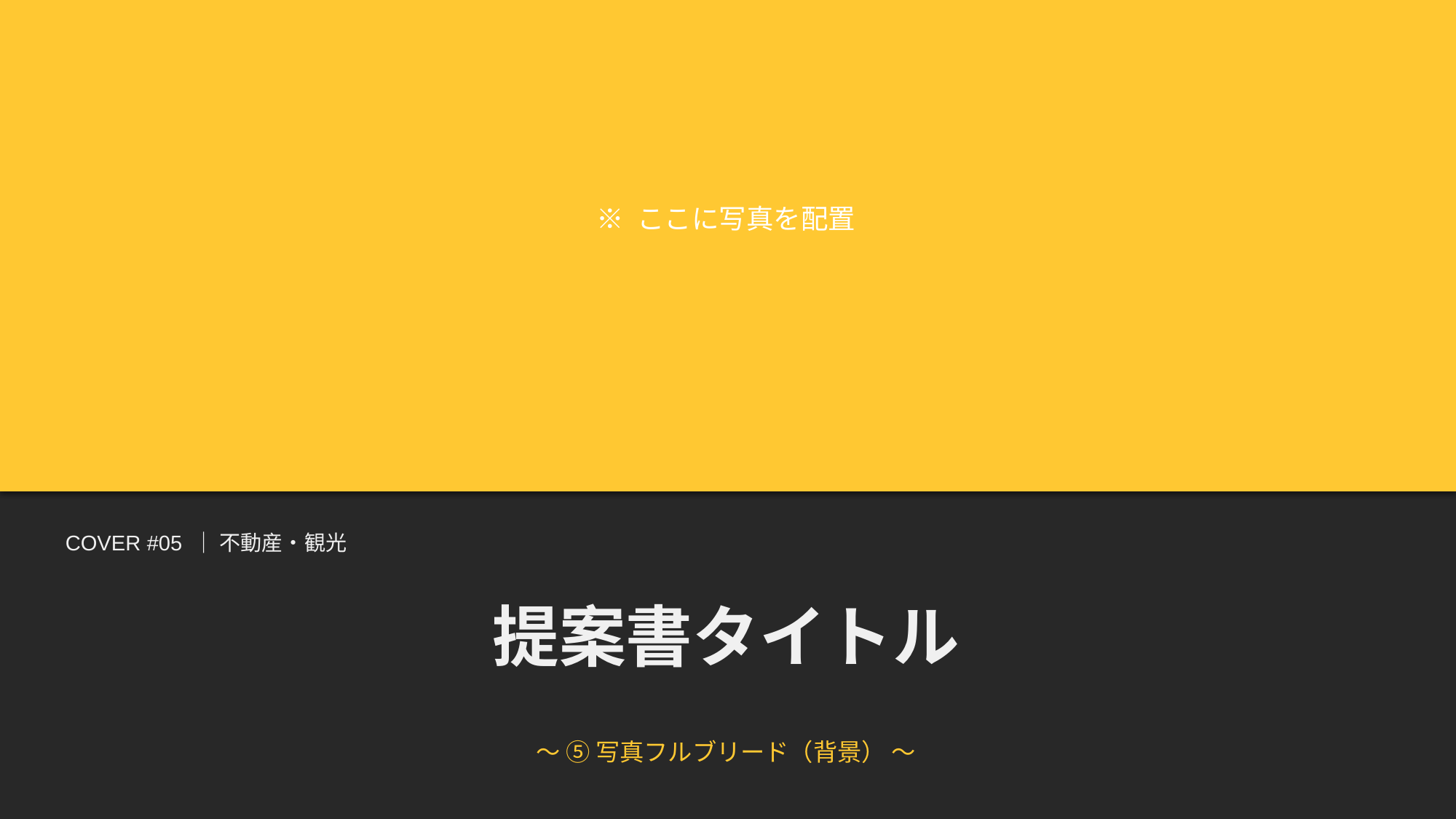

※ ここに写真を配置
COVER #05 ｜ 不動産・観光
提案書タイトル
〜 ⑤ 写真フルブリード（背景） 〜